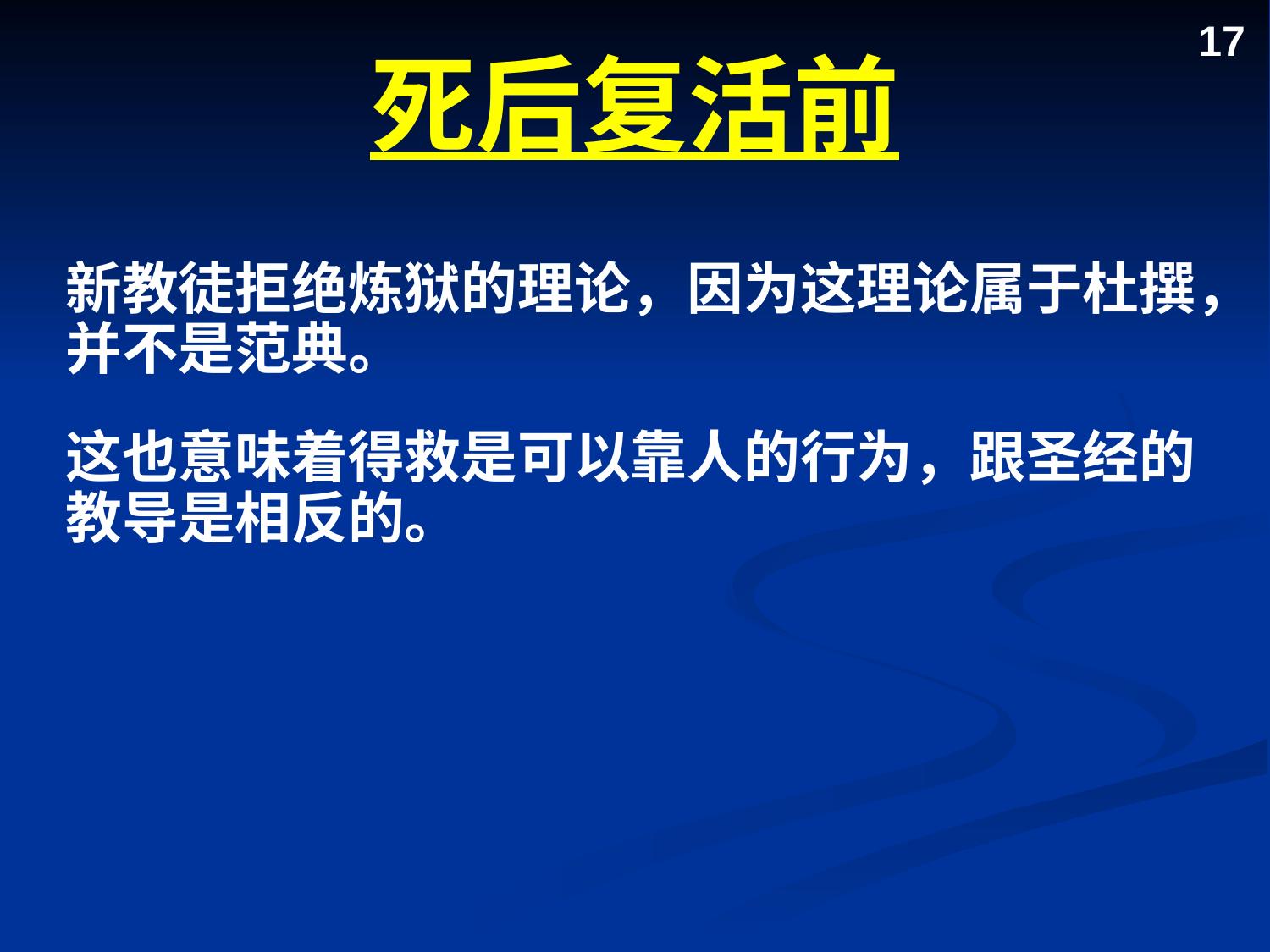

# 死后复活前
17
新教徒拒绝炼狱的理论，因为这理论属于杜撰，并不是范典。

这也意味着得救是可以靠人的行为，跟圣经的教导是相反的。